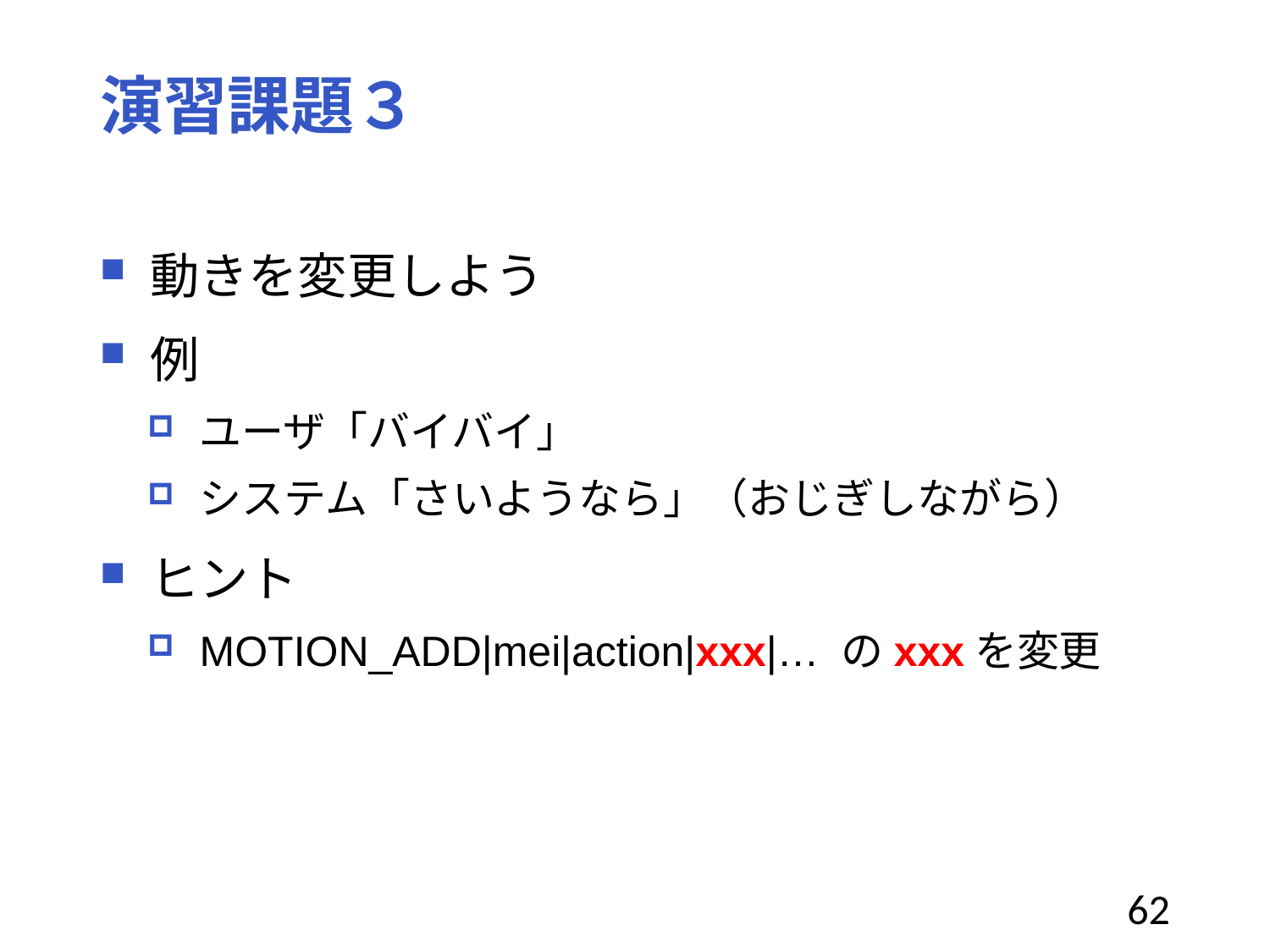

# 演習課題３
動きを変更しよう
例
ユーザ「バイバイ」
システム「さいようなら」（おじぎしながら）
ヒント
MOTION_ADD|mei|action|xxx|… のxxxを変更
62